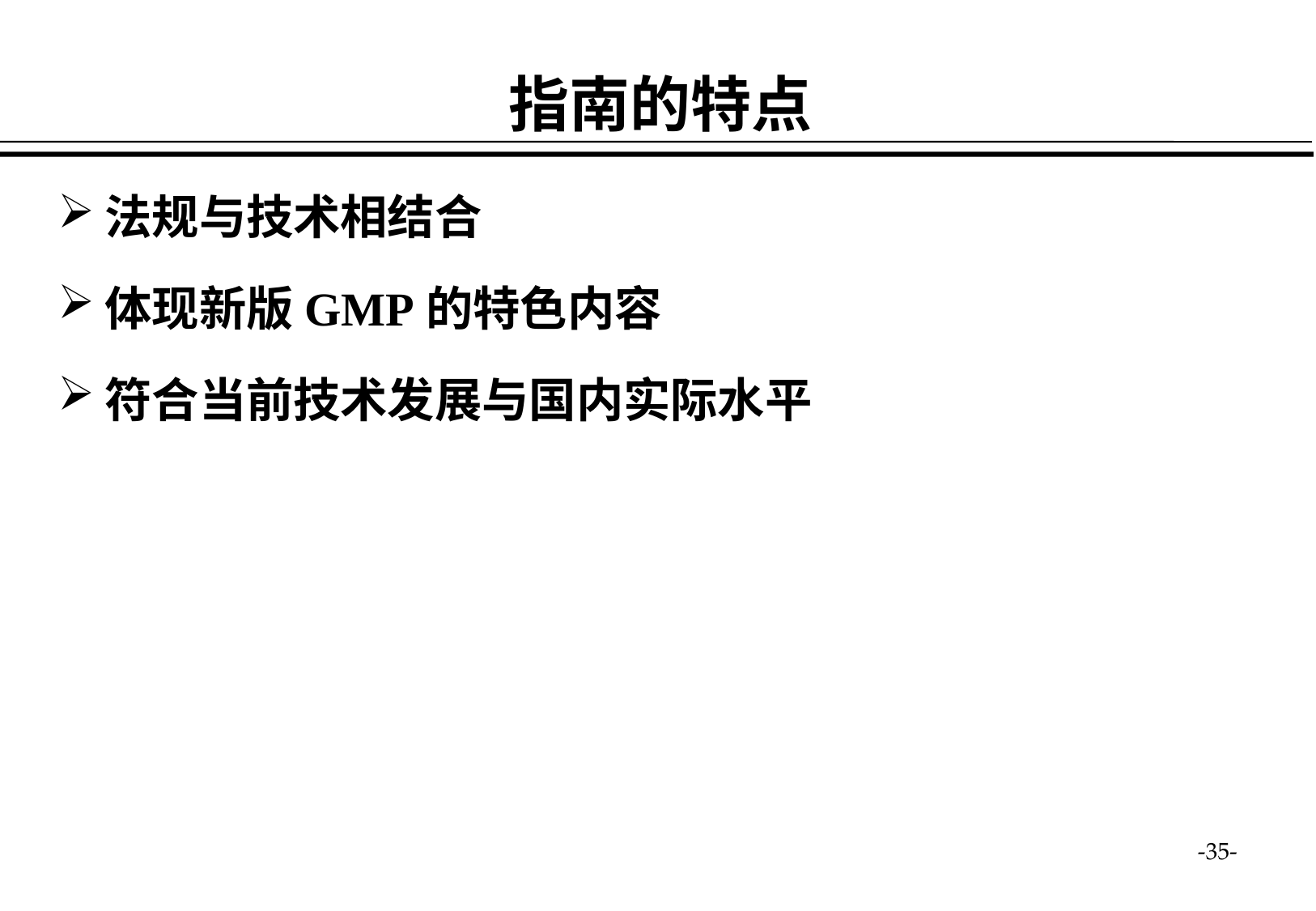

指南的特点
法规与技术相结合
体现新版GMP的特色内容
符合当前技术发展与国内实际水平

-35-